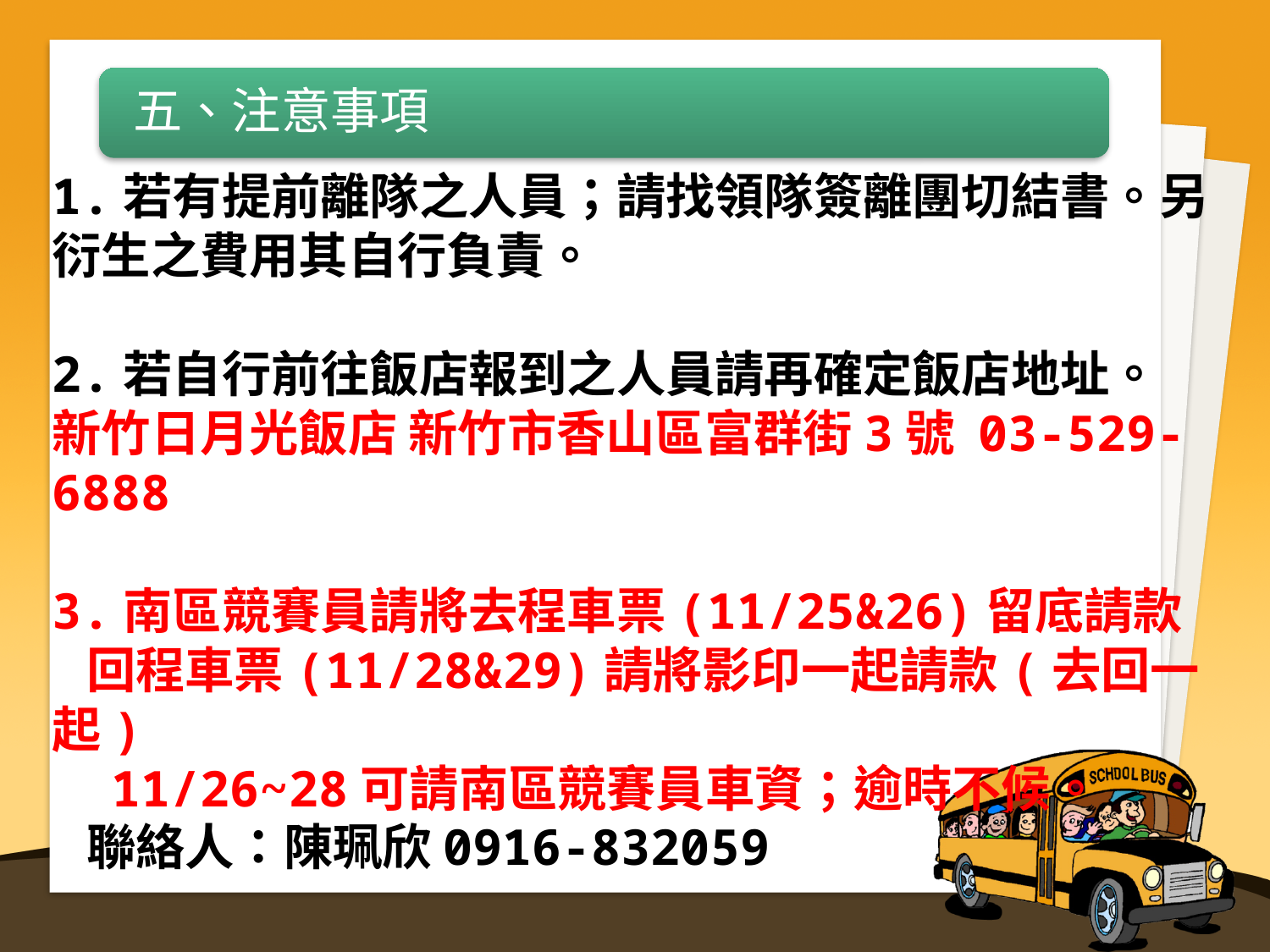

五、注意事項
1.若有提前離隊之人員；請找領隊簽離團切結書。另衍生之費用其自行負責。

2.若自行前往飯店報到之人員請再確定飯店地址。
新竹日月光飯店 新竹市香山區富群街3號 03-529-6888

3.南區競賽員請將去程車票(11/25&26)留底請款
  回程車票(11/28&29)請將影印一起請款(去回一起)
  11/26~28可請南區競賽員車資；逾時不候。
  聯絡人：陳珮欣0916-832059